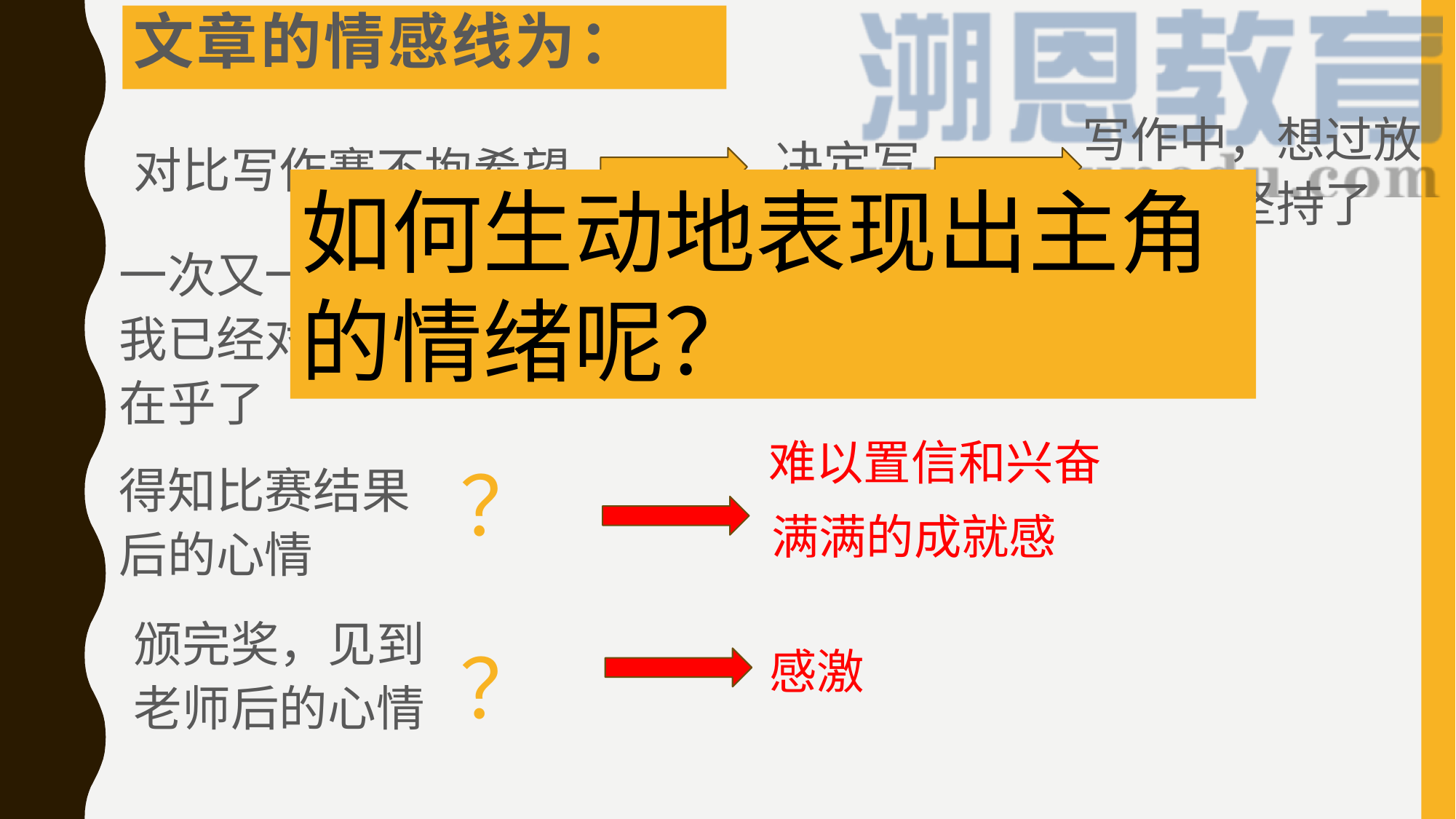

文章的情感线为：
写作中，想过放弃，但坚持了
决定写
对比写作赛不抱希望

如何生动地表现出主角的情绪呢？
一次又一次地修改后，我已经对比赛结果不在乎了
作品上交后，抛之脑后
开始续写

难以置信和兴奋
得知比赛结果后的心情
？
满满的成就感

颁完奖，见到老师后的心情
感激
？